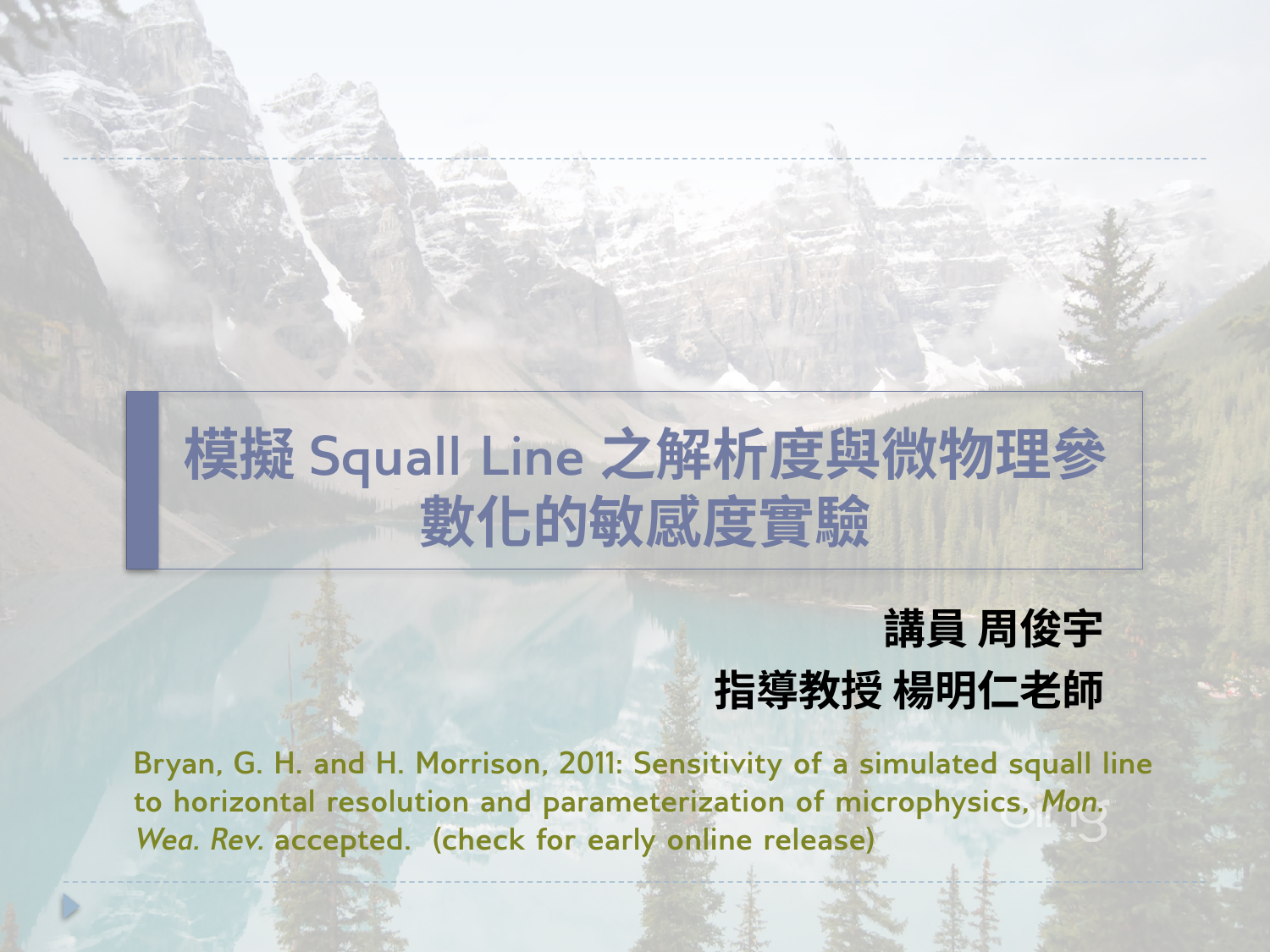

# 模擬Squall Line之解析度與微物理參數化的敏感度實驗
講員 周俊宇
指導教授 楊明仁老師
Bryan, G. H. and H. Morrison, 2011: Sensitivity of a simulated squall line to horizontal resolution and parameterization of microphysics, Mon. Wea. Rev. accepted.  (check for early online release)